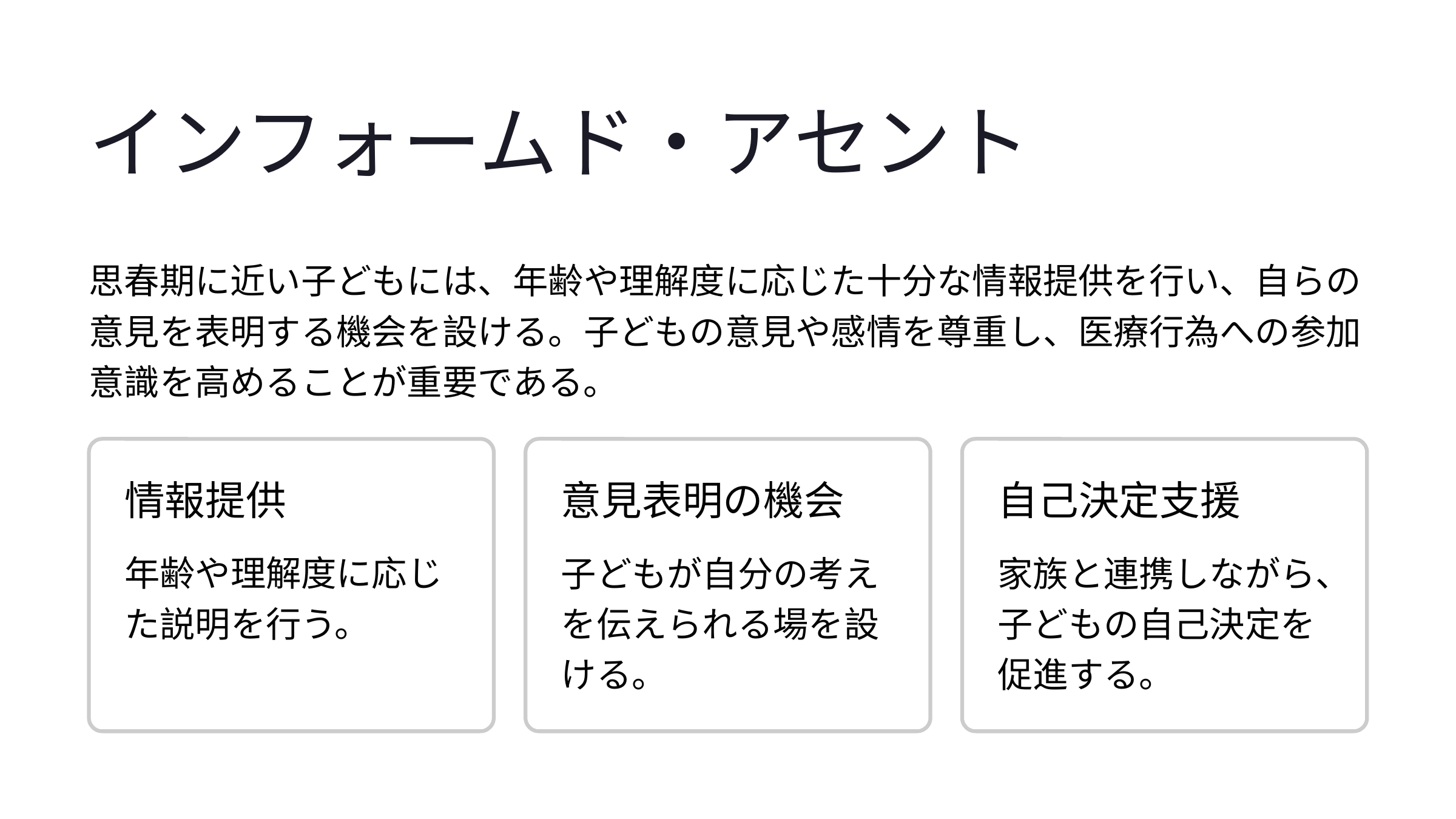

インフォームド・アセント
思春期に近い子どもには、年齢や理解度に応じた十分な情報提供を行い、自らの意見を表明する機会を設ける。子どもの意見や感情を尊重し、医療行為への参加意識を高めることが重要である。

情報提供
意見表明の機会
自己決定支援
年齢や理解度に応じた説明を行う。
子どもが自分の考えを伝えられる場を設ける。
家族と連携しながら、子どもの自己決定を促進する。